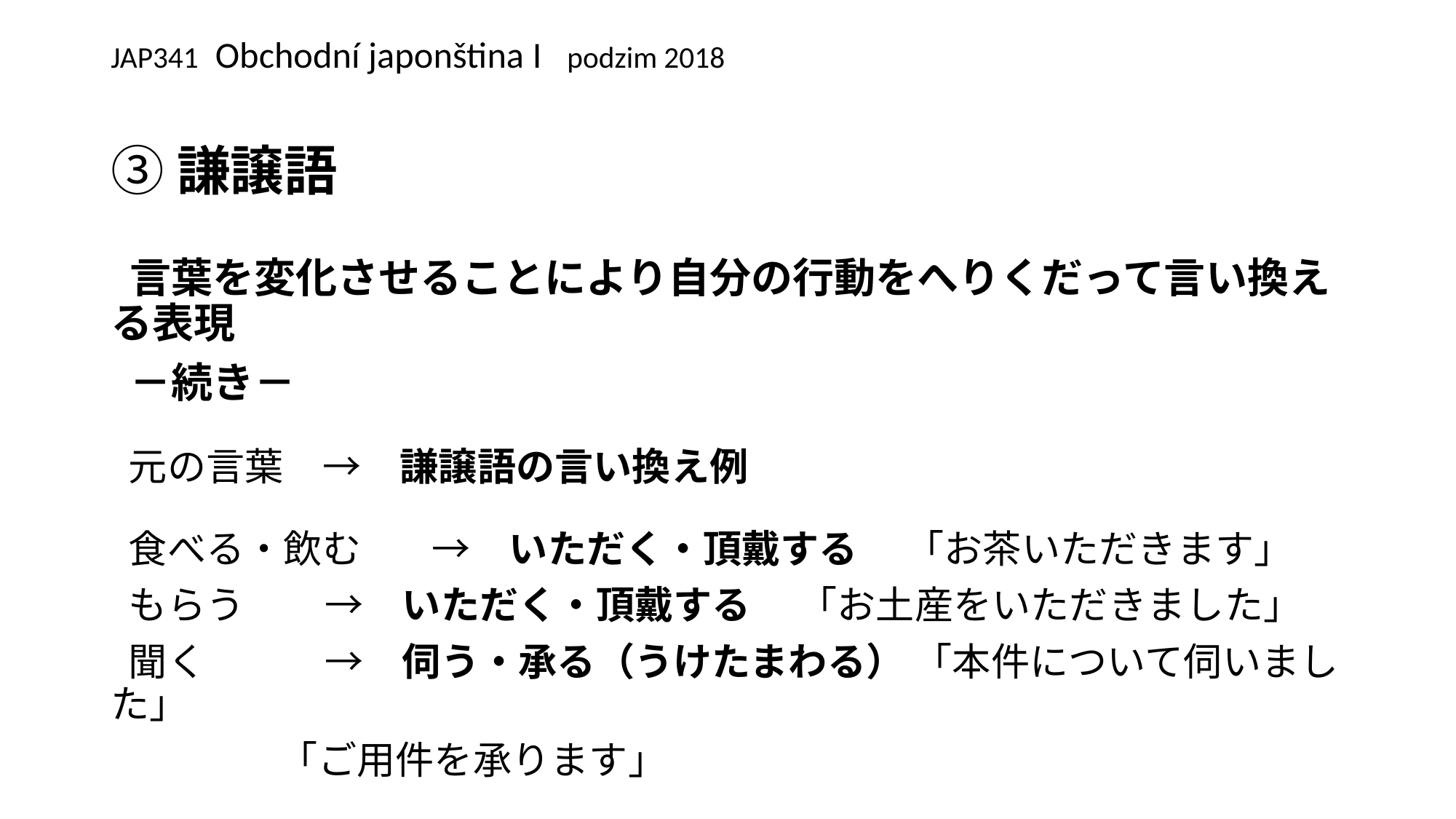

# JAP341  Obchodní japonština I   podzim 2018
③謙譲語

 言葉を変化させることにより自分の行動をへりくだって言い換える表現
 －続き－
 元の言葉　→　謙譲語の言い換え例
 食べる・飲む	→　いただく・頂戴する　 「お茶いただきます」
 もらう　 	→　いただく・頂戴する　 「お土産をいただきました」
 聞く　		→　伺う・承る（うけたまわる） 「本件について伺いました」
						      「ご用件を承ります」